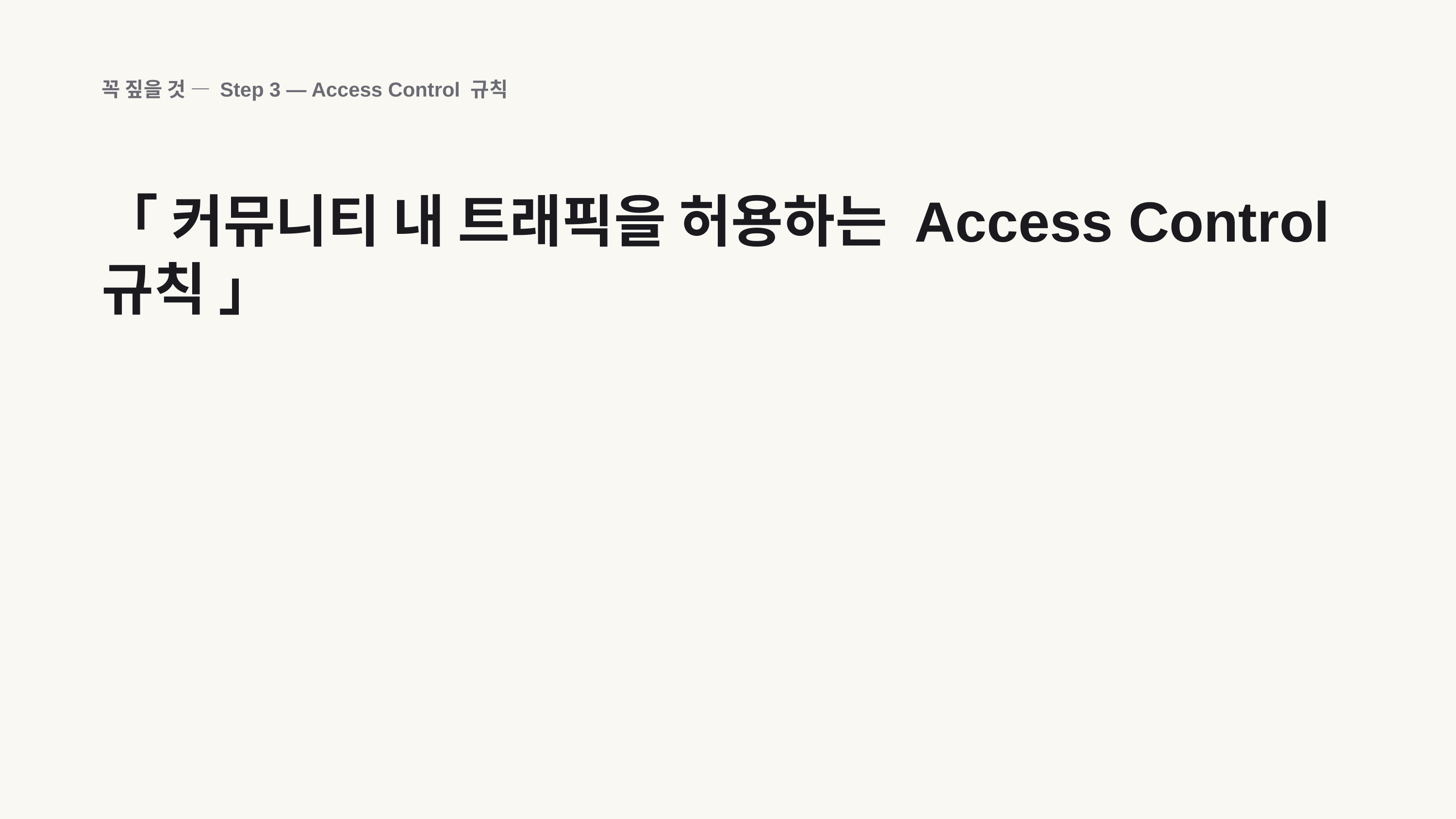

꼭 짚을 것 — Step 3 — Access Control 규칙
「 커뮤니티 내 트래픽을 허용하는 Access Control 규칙 」